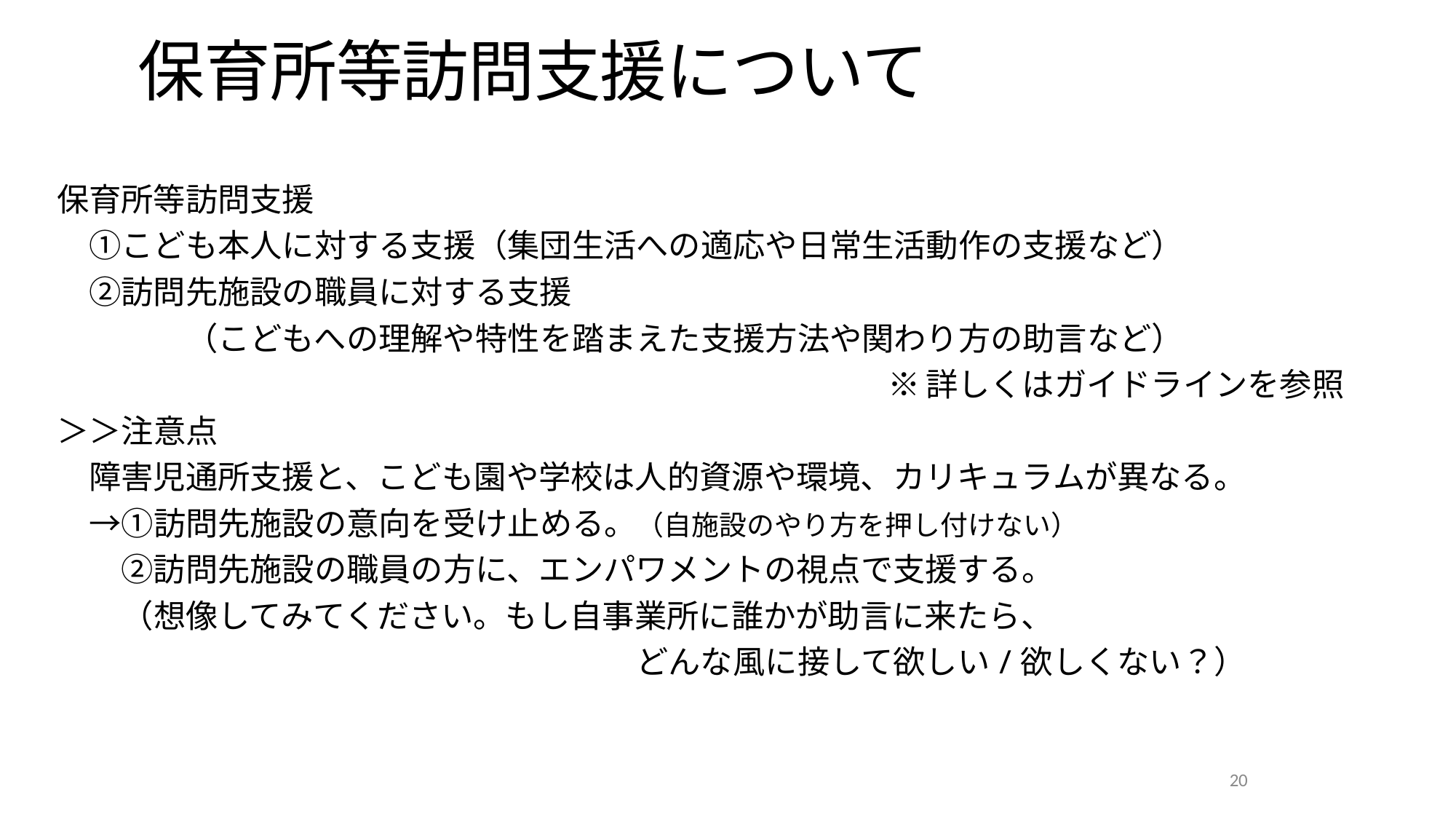

# 保育所等訪問支援について
保育所等訪問支援
　①こども本人に対する支援（集団生活への適応や日常生活動作の支援など）
　②訪問先施設の職員に対する支援
　　　　（こどもへの理解や特性を踏まえた支援方法や関わり方の助言など）
※詳しくはガイドラインを参照
＞＞注意点
　障害児通所支援と、こども園や学校は人的資源や環境、カリキュラムが異なる。
　→①訪問先施設の意向を受け止める。（自施設のやり方を押し付けない）
　　②訪問先施設の職員の方に、エンパワメントの視点で支援する。
　　（想像してみてください。もし自事業所に誰かが助言に来たら、
　　　　　　　　　　　　　　　　　　どんな風に接して欲しい/欲しくない？）
20